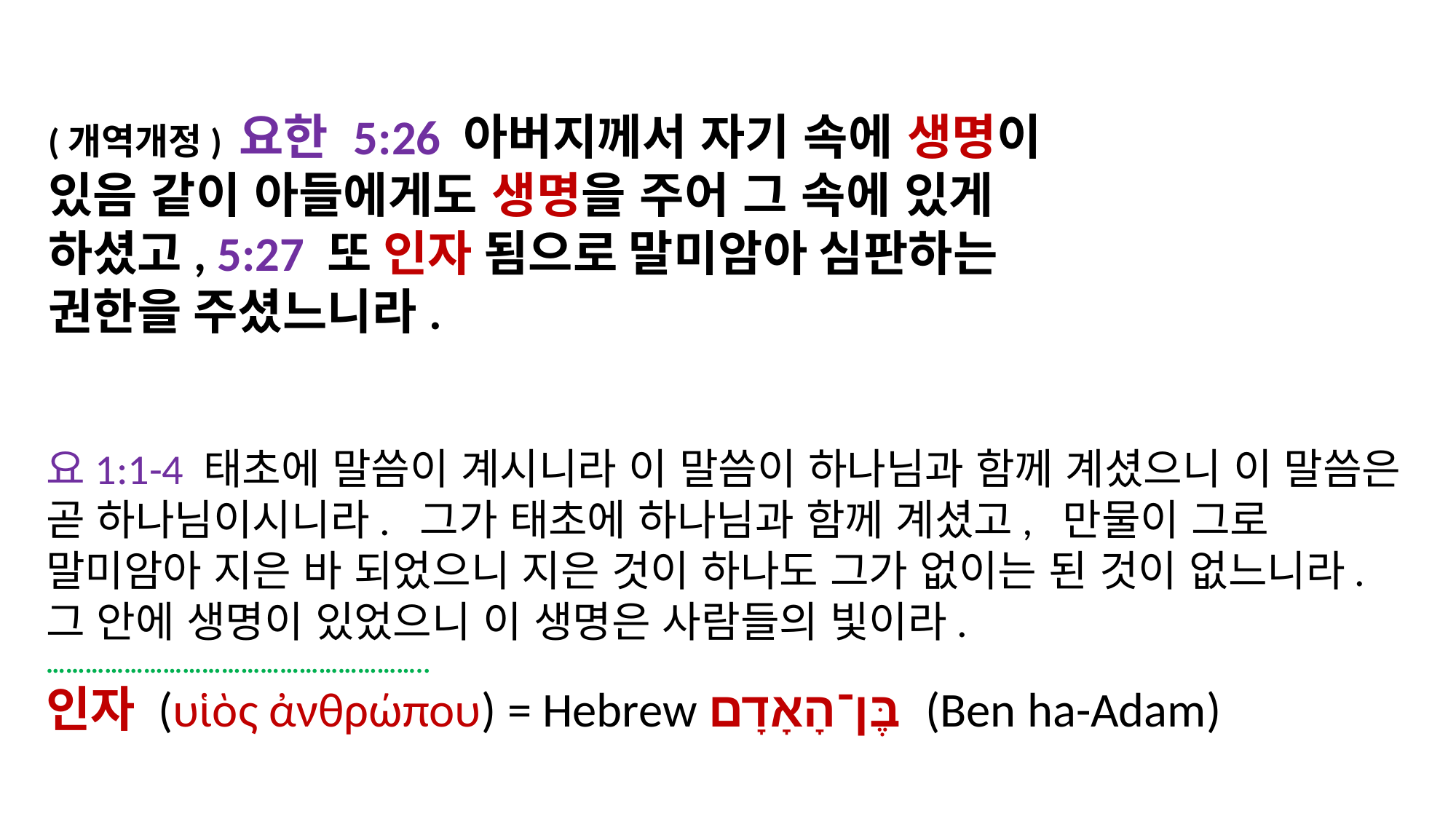

(개역개정) 요한 5:26 아버지께서 자기 속에 생명이 있음 같이 아들에게도 생명을 주어 그 속에 있게 하셨고, 5:27 또 인자 됨으로 말미암아 심판하는 권한을 주셨느니라.
요1:1-4 태초에 말씀이 계시니라 이 말씀이 하나님과 함께 계셨으니 이 말씀은 곧 하나님이시니라.  그가 태초에 하나님과 함께 계셨고,  만물이 그로 말미암아 지은 바 되었으니 지은 것이 하나도 그가 없이는 된 것이 없느니라.  그 안에 생명이 있었으니 이 생명은 사람들의 빛이라.
…………………………………………………..
인자 (υἱὸς ἀνθρώπου) = Hebrew ‎בֶּן־הָאָדָם  (Ben ha-Adam)